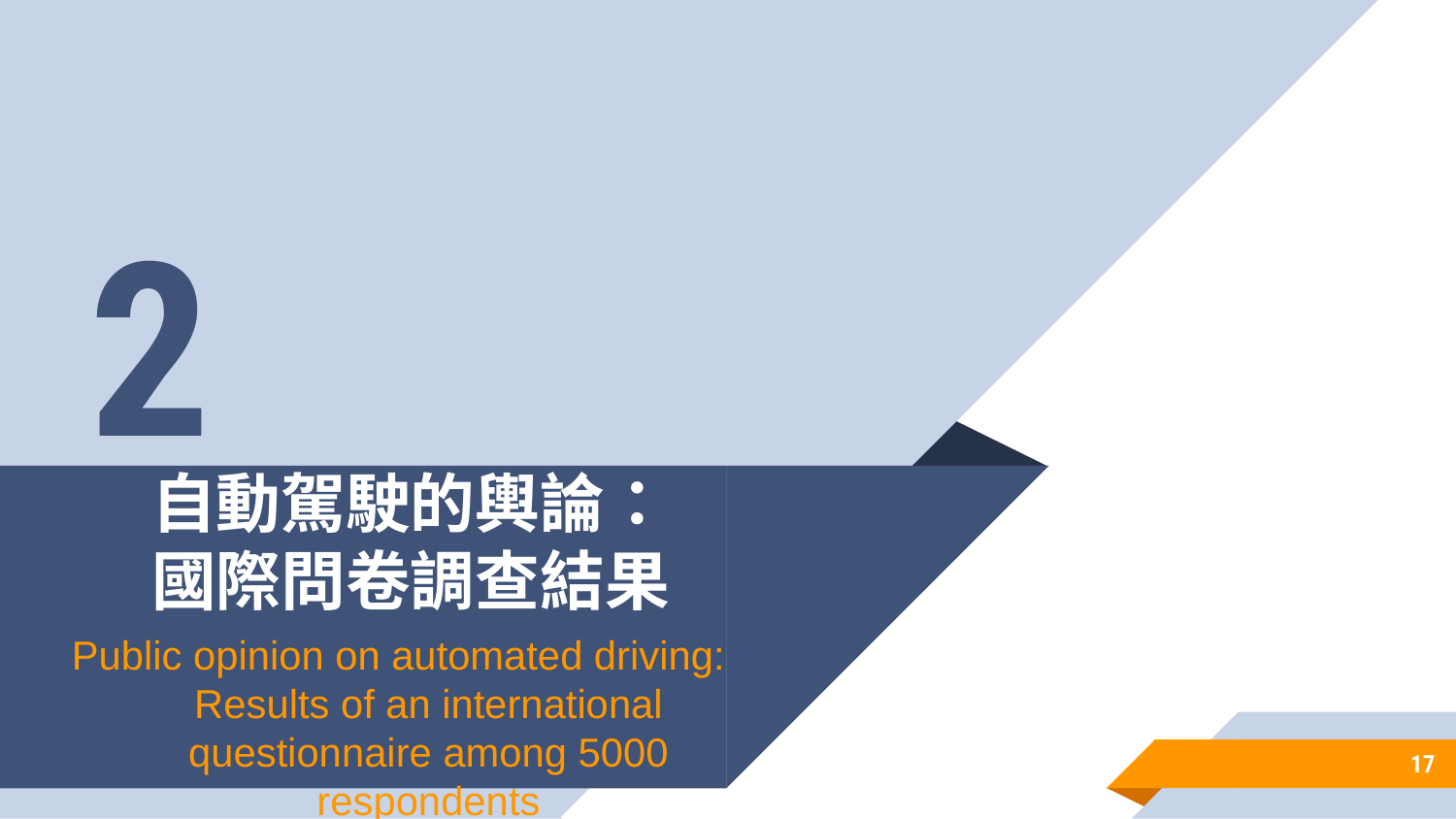

2
# 自動駕駛的輿論： 國際問卷調查結果
Public opinion on automated driving: Results of an international questionnaire among 5000 respondents
17